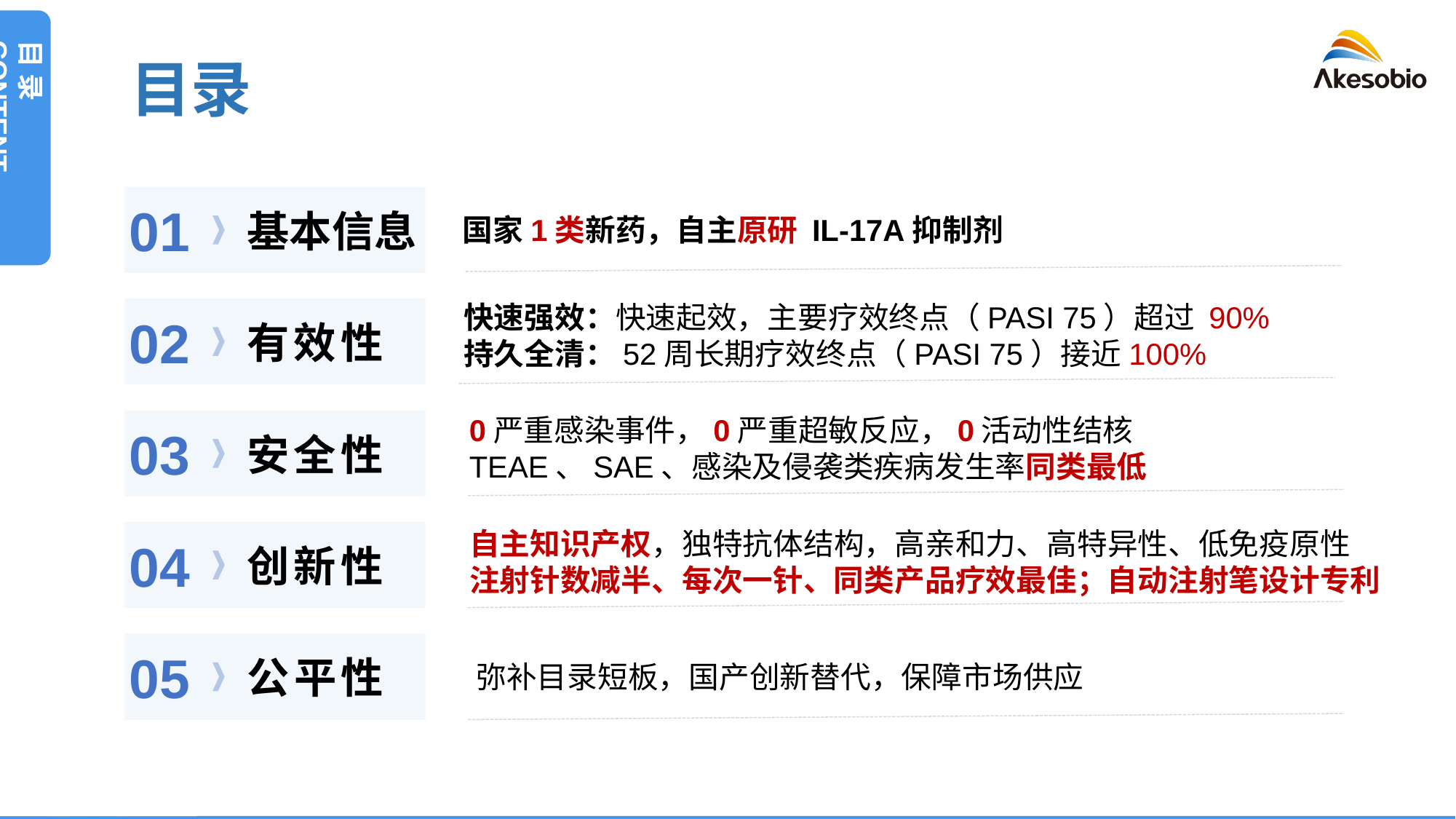

目录
目 录 CONTENT

01
基本信息

国家1类新药，自主原研 IL-17A抑制剂
快速强效：快速起效，主要疗效终点（PASI 75）超过 90%
持久全清：52周长期疗效终点（PASI 75）接近100%

02
有效性

0严重感染事件，0严重超敏反应，0活动性结核
TEAE、SAE、感染及侵袭类疾病发生率同类最低

03
安全性

自主知识产权，独特抗体结构，高亲和力、高特异性、低免疫原性
注射针数减半、每次一针、同类产品疗效最佳；自动注射笔设计专利

04
创新性

05
公平性

弥补目录短板，国产创新替代，保障市场供应